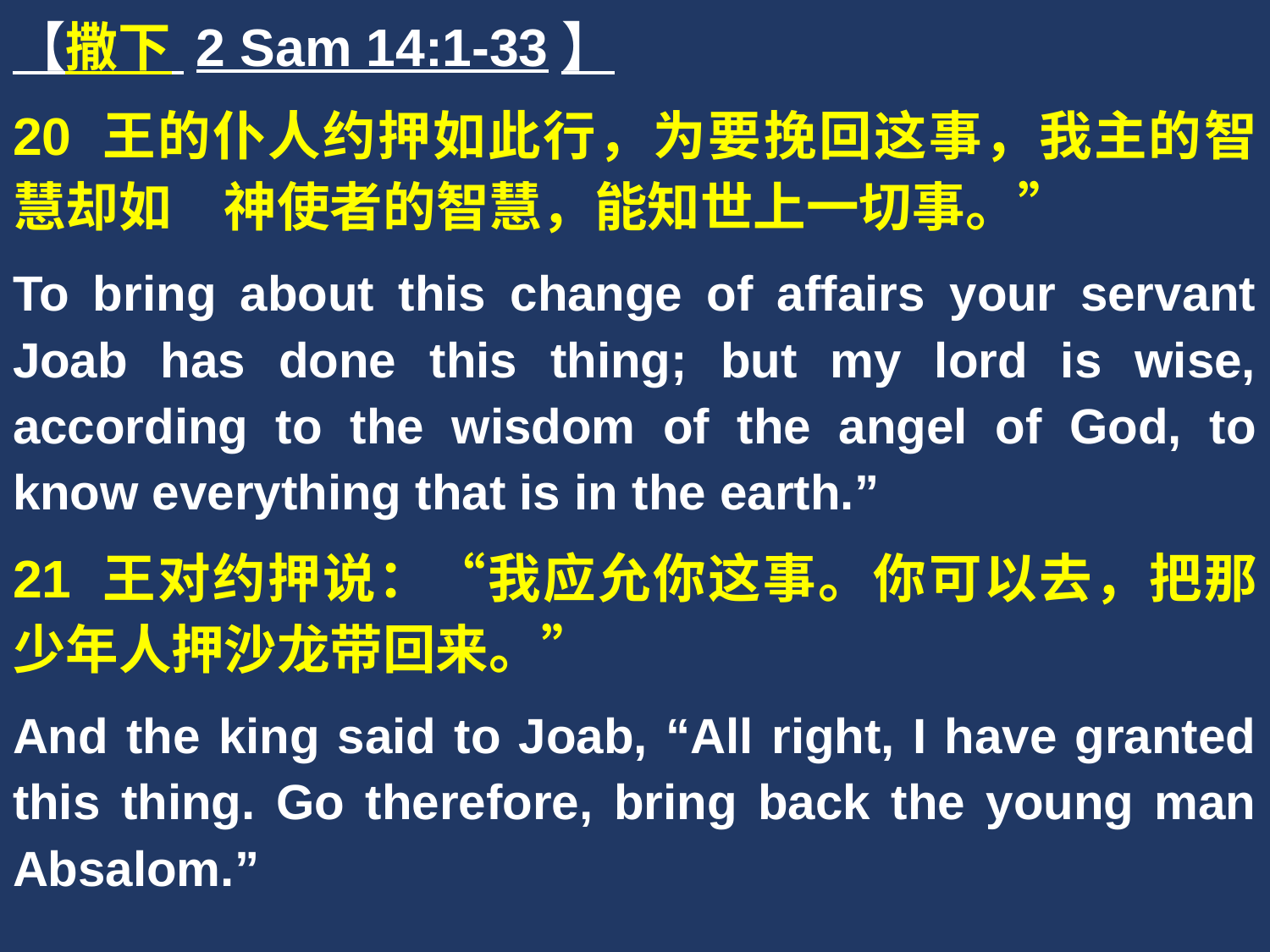

【撒下 2 Sam 14:1-33】
20 王的仆人约押如此行，为要挽回这事，我主的智慧却如　神使者的智慧，能知世上一切事。”
To bring about this change of affairs your servant Joab has done this thing; but my lord is wise, according to the wisdom of the angel of God, to know everything that is in the earth.”
21 王对约押说：“我应允你这事。你可以去，把那少年人押沙龙带回来。”
And the king said to Joab, “All right, I have granted this thing. Go therefore, bring back the young man Absalom.”